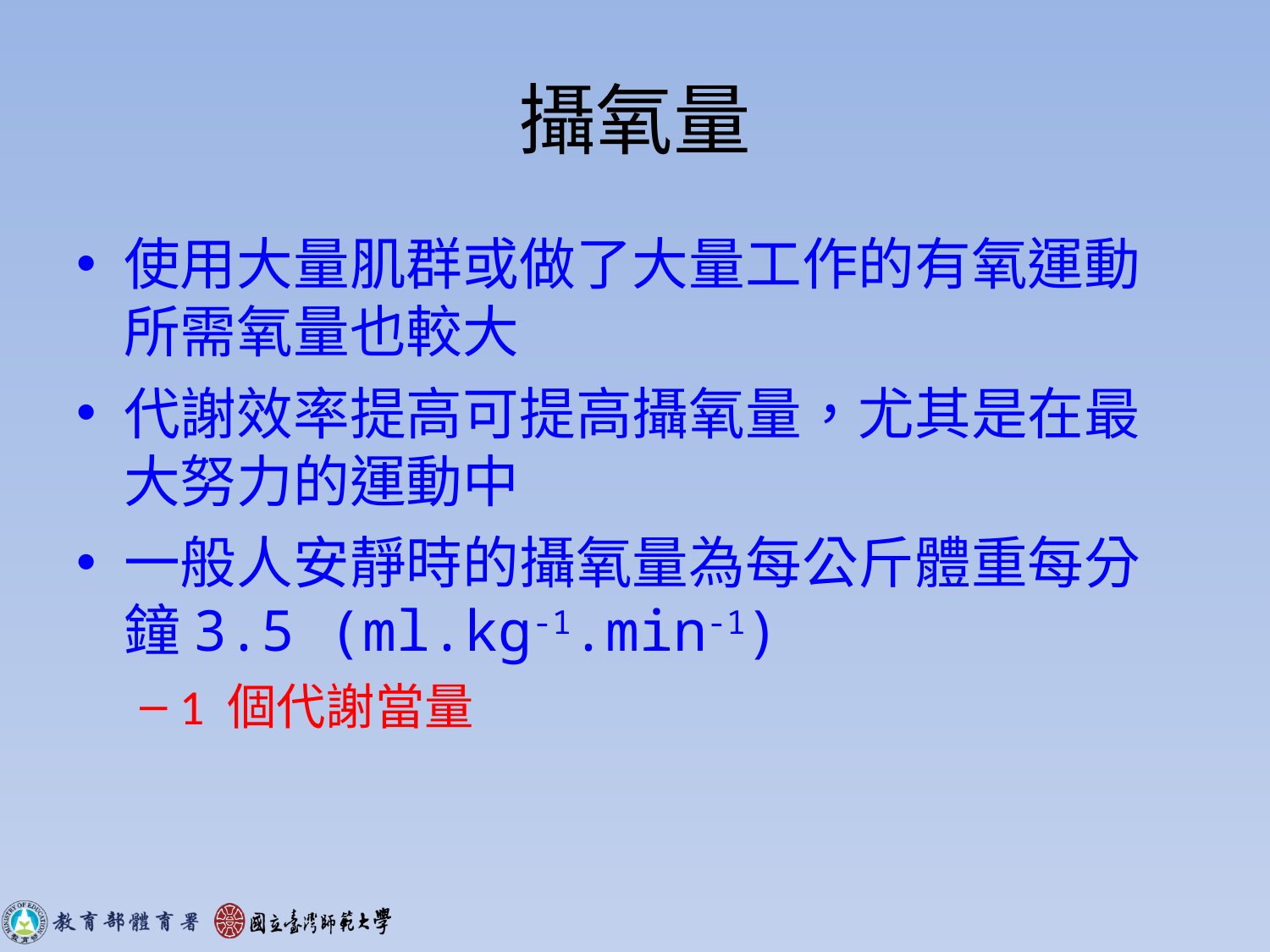

# 攝氧量
使用大量肌群或做了大量工作的有氧運動所需氧量也較大
代謝效率提高可提高攝氧量，尤其是在最大努力的運動中
一般人安靜時的攝氧量為每公斤體重每分鐘3.5 (ml.kg-1.min-1)
1 個代謝當量